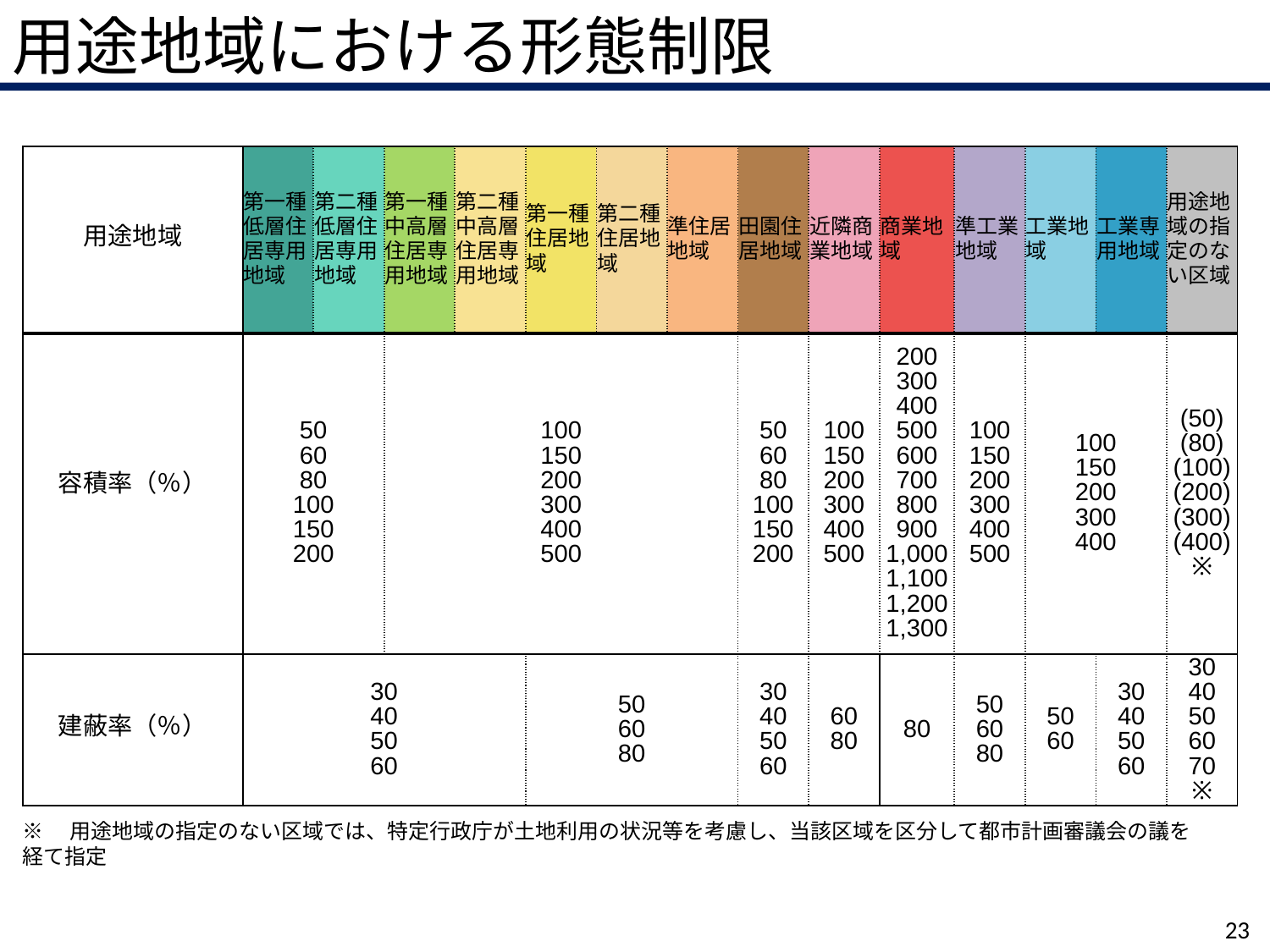

用途地域における形態制限

| 用途地域 | 第一種低層住居専用地域 | 第二種低層住居専用地域 | 第一種中高層住居専用地域 | 第二種中高層住居専用地域 | 第一種住居地域 | 第二種住居地域 | 準住居地域 | 田園住居地域 | 近隣商業地域 | 商業地域 | 準工業地域 | 工業地域 | 工業専用地域 | 用途地域の指定のない区域 |
| --- | --- | --- | --- | --- | --- | --- | --- | --- | --- | --- | --- | --- | --- | --- |
| 容積率（％） | 50 60 80 100 150 200 |  | 100 150 200 300 400 500 |  |  |  |  | 50 60 80 100 150 200 | 100 150 200 300 400 500 | 200 300 400 500 600 700 800 900 1,000 1,100 1,200 1,300 | 100 150 200 300 400 500 | 100 150 200 300 400 |  | (50) (80) (100) (200) (300) (400) ※ |
| 建蔽率（％） | 30 40 50 60 |  |  |  | 50 60 80 |  |  | 30 40 50 60 | 60 80 | 80 | 50 60 80 | 50 60 | 30 40 50 60 | 30 40 50 60 70 ※ |
※　用途地域の指定のない区域では、特定行政庁が土地利用の状況等を考慮し、当該区域を区分して都市計画審議会の議を経て指定
23